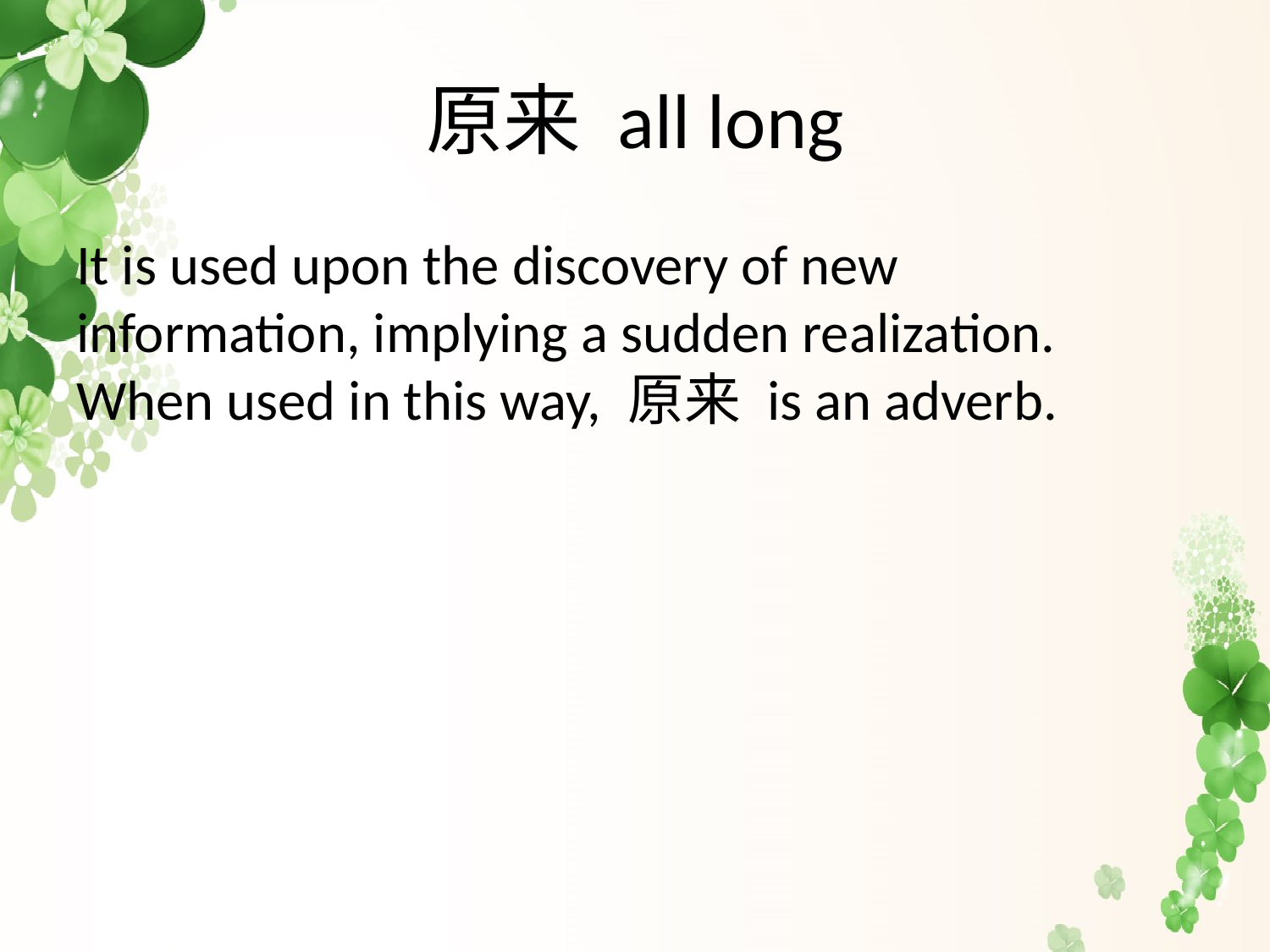

# 原来 all long
It is used upon the discovery of new information, implying a sudden realization. When used in this way, 原来 is an adverb.